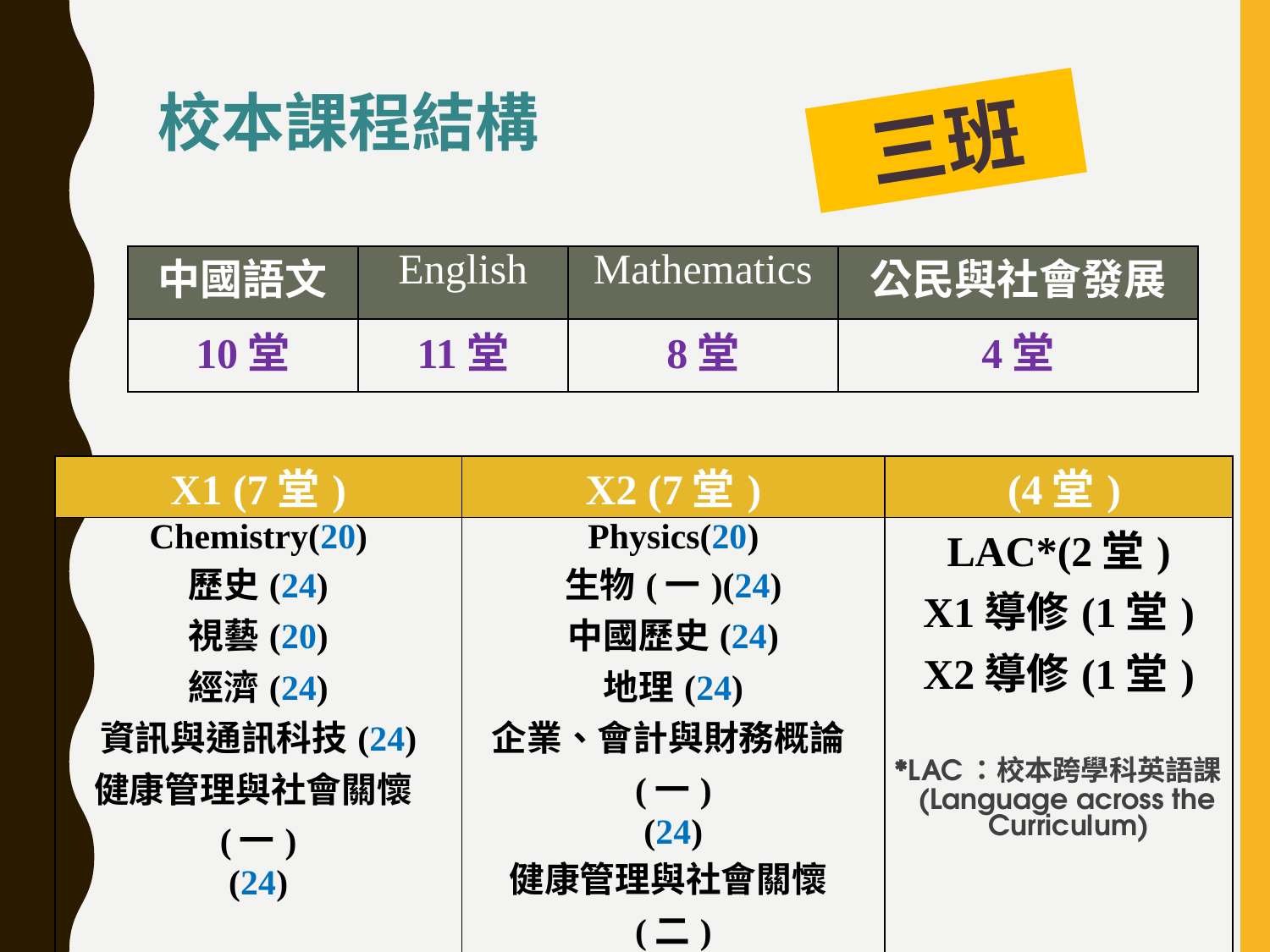

校本課程結構
三班
| 中國語文 | English | Mathematics | 公民與社會發展 |
| --- | --- | --- | --- |
| 10堂 | 11堂 | 8堂 | 4堂 |
| X1 (7堂) | X2 (7堂) | (4堂) |
| --- | --- | --- |
| Chemistry(20) 歷史(24) 視藝(20) 經濟(24) 資訊與通訊科技(24) 健康管理與社會關懷(一) (24) | Physics(20) 生物(一)(24) 中國歷史(24) 地理(24) 企業、會計與財務概論(一) (24) 健康管理與社會關懷(二) (24) | LAC\*(2堂) X1導修(1堂) X2導修(1堂) \*LAC：校本跨學科英語課 (Language across the Curriculum) |